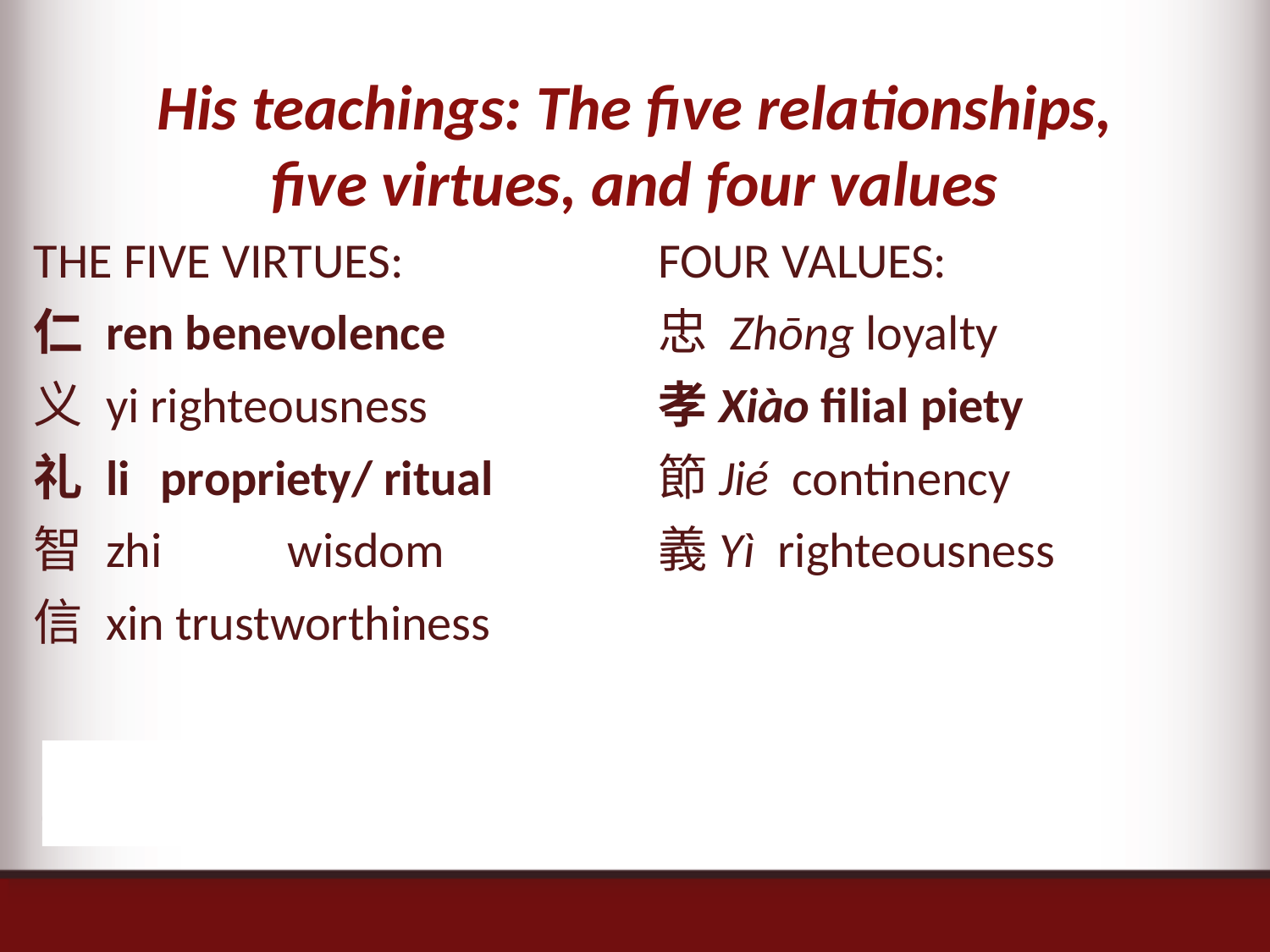

# His teachings: The five relationships, five virtues, and four values
THE FIVE VIRTUES:
仁 ren benevolence
义 yi righteousness
礼 li	propriety/ ritual
智 zhi	wisdom
信 xin trustworthiness
FOUR VALUES:
忠 Zhōng loyalty
孝Xiào filial piety
節Jié  continency
義Yì  righteousness